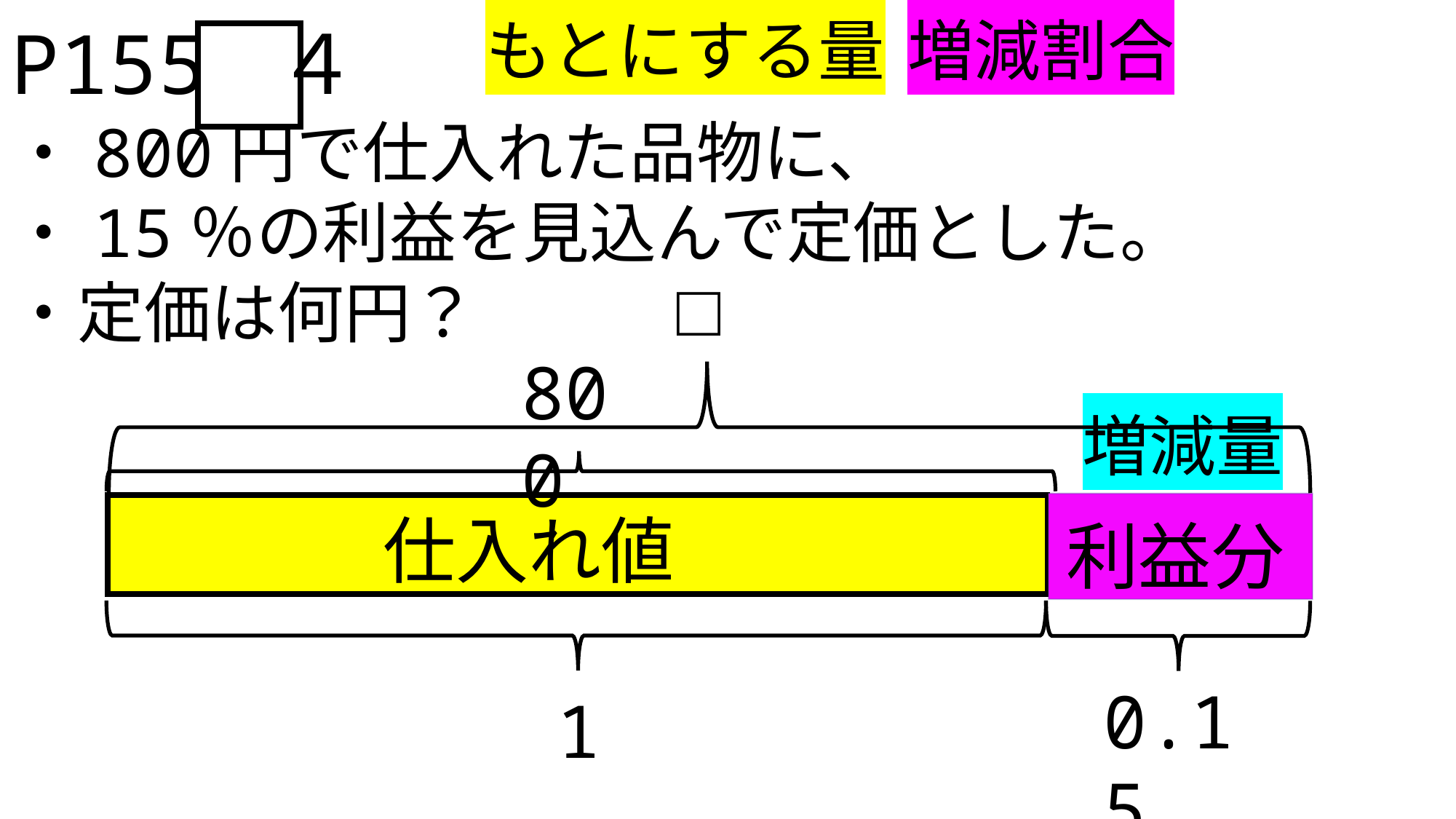

もとにする量
増減割合
P155 ４
・800円で仕入れた品物に、
・15％の利益を見込んで定価とした。
・定価は何円？

□
800
増減量

仕入れ値

利益分
0.15
1